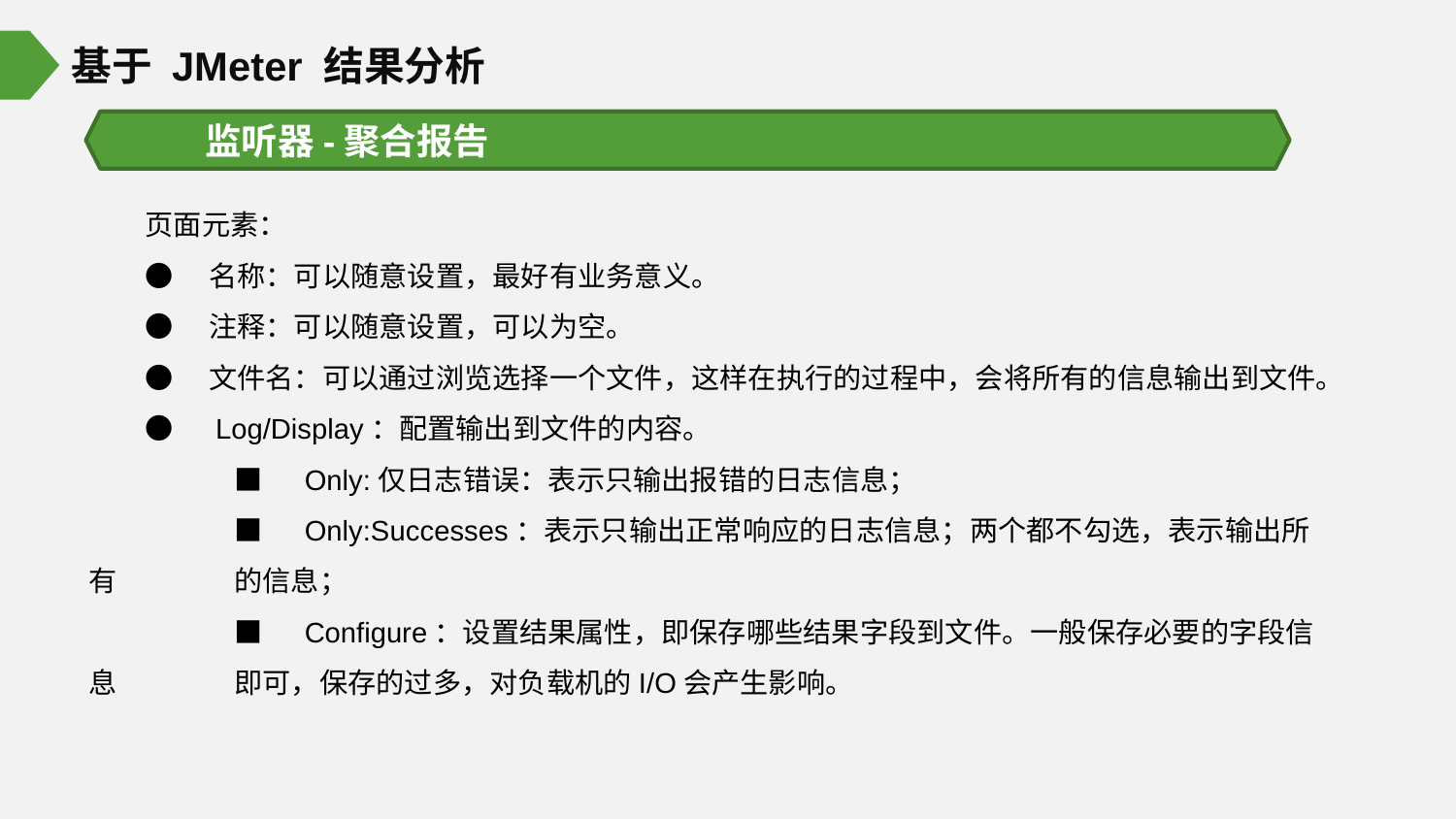

基于 JMeter 结果分析
监听器-聚合报告
页面元素：
●　名称：可以随意设置，最好有业务意义。
●　注释：可以随意设置，可以为空。
●　文件名：可以通过浏览选择一个文件，这样在执行的过程中，会将所有的信息输出到文件。
●　Log/Display：配置输出到文件的内容。
	■　Only:仅日志错误：表示只输出报错的日志信息；
	■　Only:Successes：表示只输出正常响应的日志信息；两个都不勾选，表示输出所有	的信息；
	■　Configure：设置结果属性，即保存哪些结果字段到文件。一般保存必要的字段信息	即可，保存的过多，对负载机的I/O会产生影响。